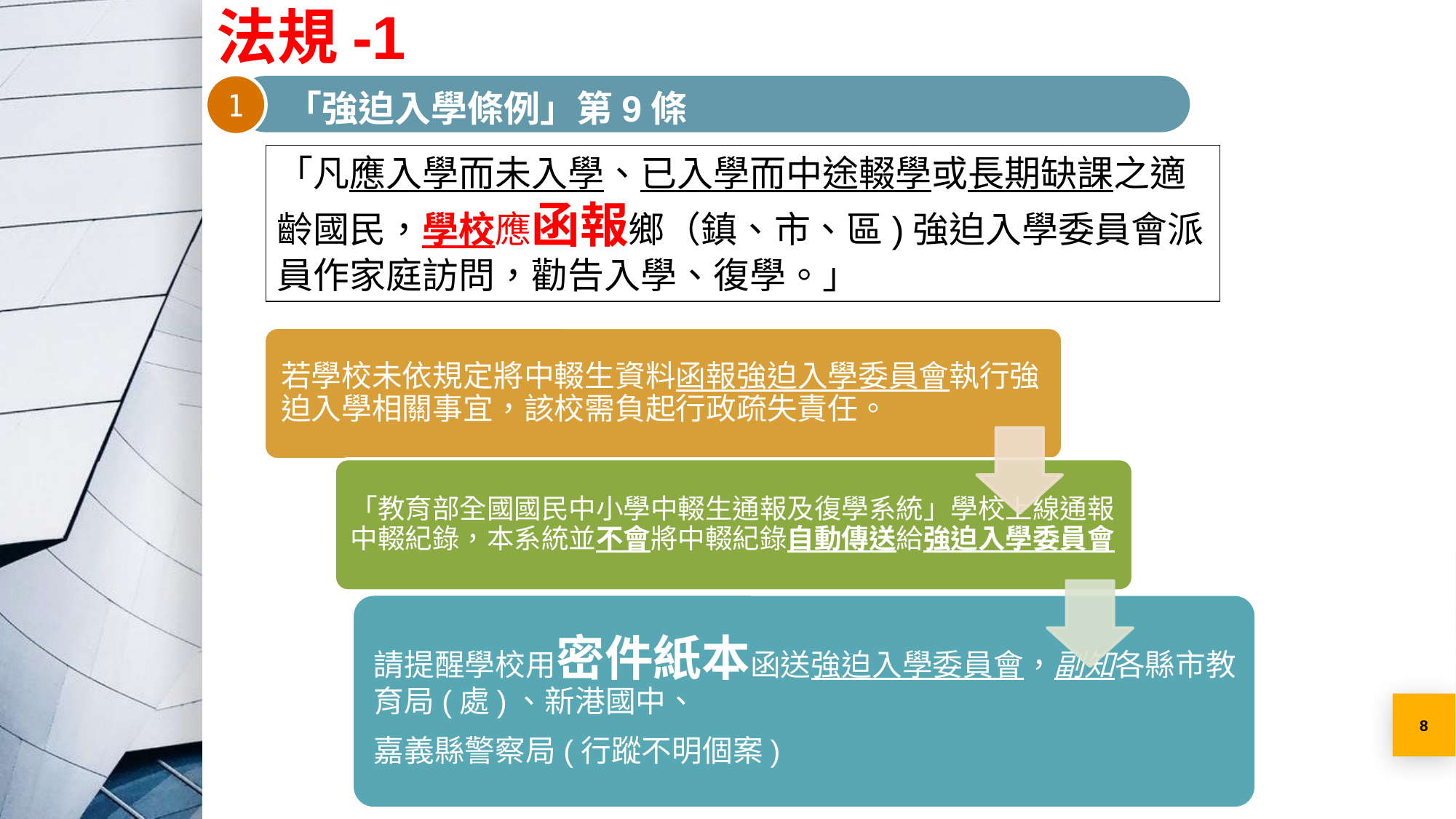

法規-1
1

「強迫入學條例」第9條
「凡應入學而未入學、已入學而中途輟學或長期缺課之適齡國民，學校應函報鄉（鎮、市、區)強迫入學委員會派員作家庭訪問，勸告入學、復學。」
若學校未依規定將中輟生資料函報強迫入學委員會執行強迫入學相關事宜，該校需負起行政疏失責任。
「教育部全國國民中小學中輟生通報及復學系統」學校上線通報中輟紀錄，本系統並不會將中輟紀錄自動傳送給強迫入學委員會
請提醒學校用密件紙本函送強迫入學委員會，副知各縣市教育局(處)、新港國中、
嘉義縣警察局(行蹤不明個案)

8